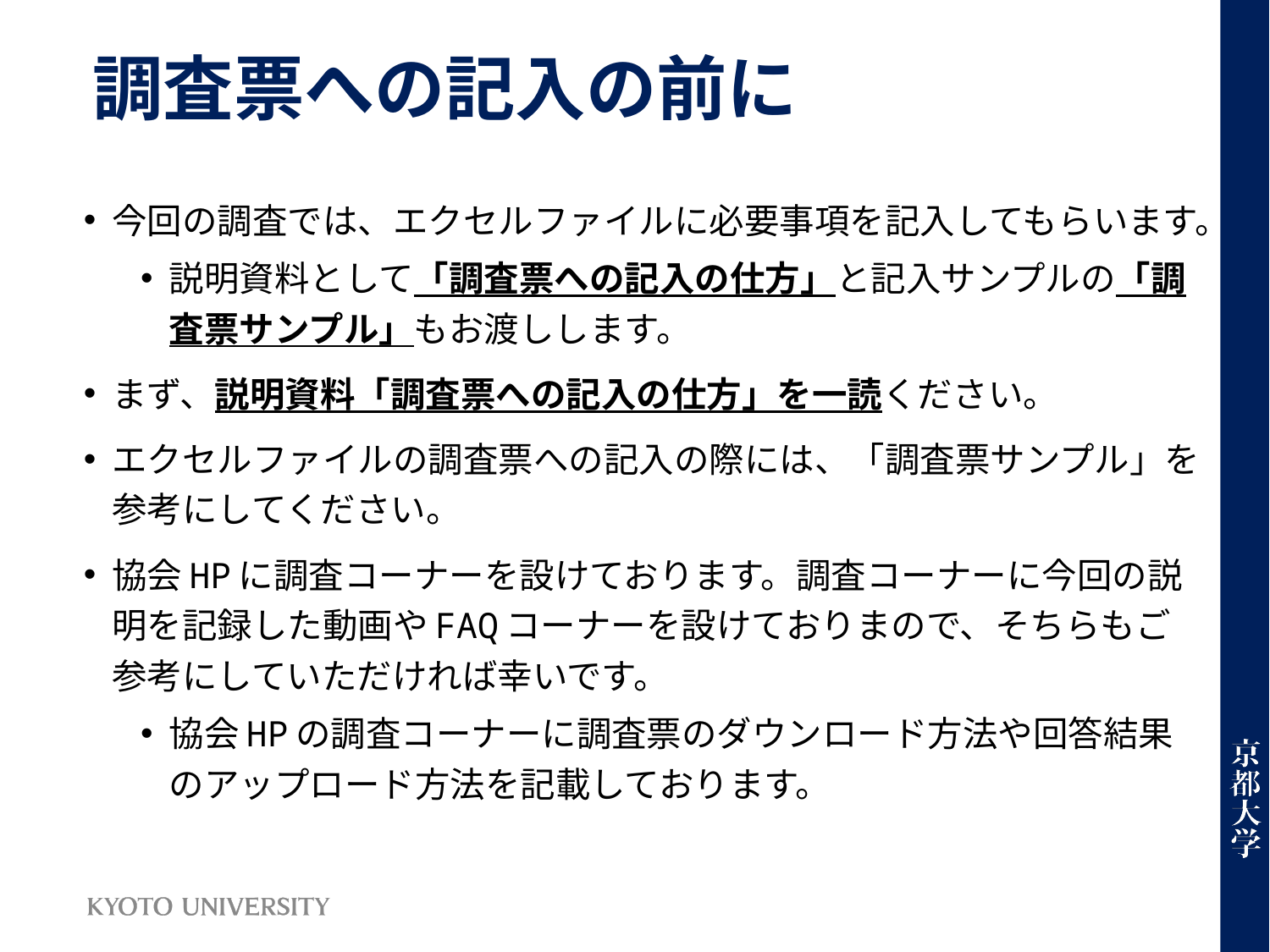

# 調査票への記入の前に
今回の調査では、エクセルファイルに必要事項を記入してもらいます。
説明資料として「調査票への記入の仕方」と記入サンプルの「調査票サンプル」もお渡しします。
まず、説明資料「調査票への記入の仕方」を一読ください。
エクセルファイルの調査票への記入の際には、「調査票サンプル」を参考にしてください。
協会HPに調査コーナーを設けております。調査コーナーに今回の説明を記録した動画やFAQコーナーを設けておりまので、そちらもご参考にしていただければ幸いです。
協会HPの調査コーナーに調査票のダウンロード方法や回答結果のアップロード方法を記載しております。